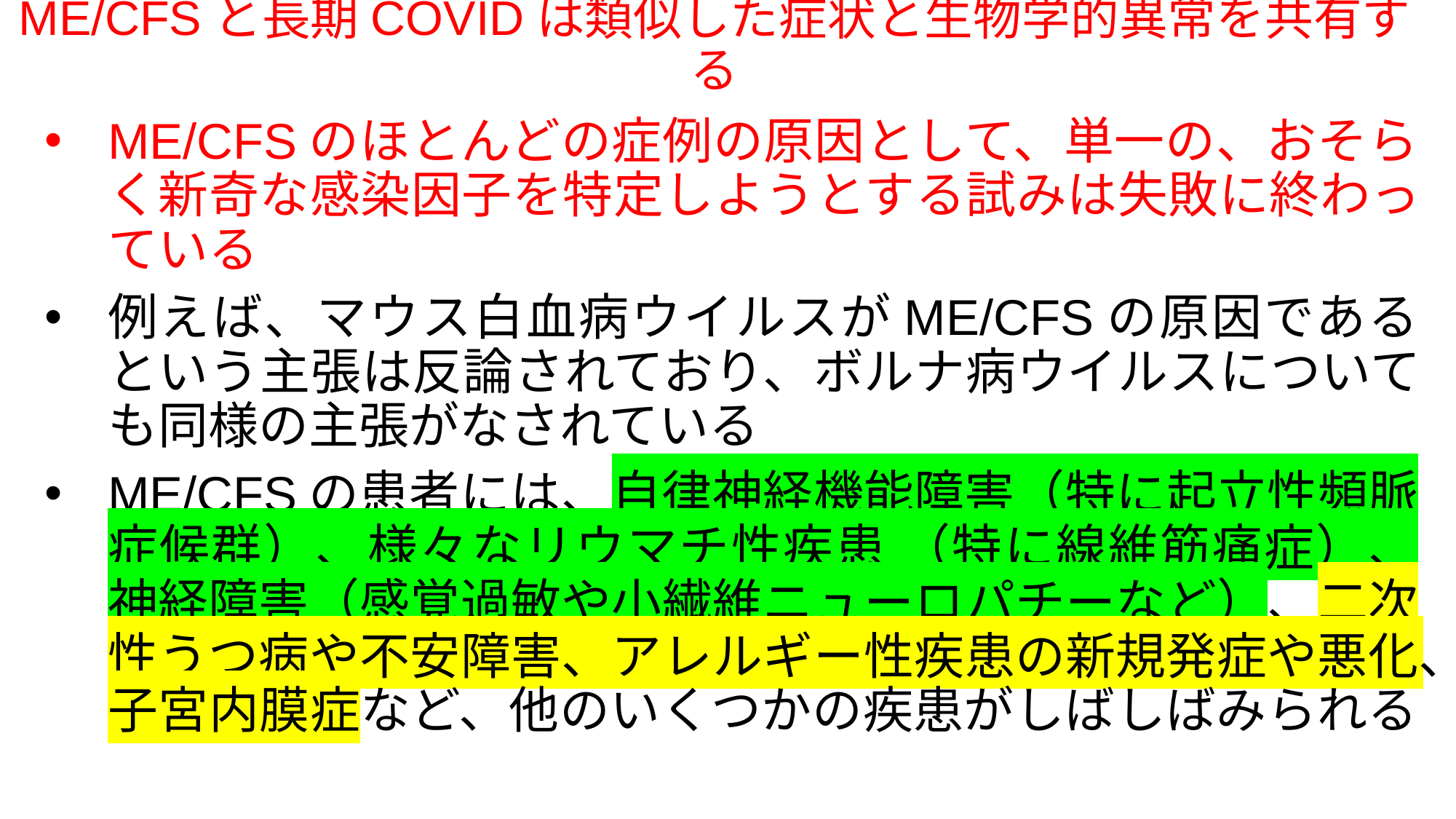

# ME/CFSと長期COVIDは類似した症状と生物学的異常を共有する
ME/CFSのほとんどの症例の原因として、単一の、おそらく新奇な感染因子を特定しようとする試みは失敗に終わっている
例えば、マウス白血病ウイルスがME/CFSの原因であるという主張は反論されており、ボルナ病ウイルスについても同様の主張がなされている
ME/CFSの患者には、自律神経機能障害（特に起立性頻脈症候群）、様々なリウマチ性疾患 （特に線維筋痛症）、神経障害（感覚過敏や小繊維ニューロパチーなど）、二次性うつ病や不安障害、アレルギー性疾患の新規発症や悪化、子宮内膜症など、他のいくつかの疾患がしばしばみられる